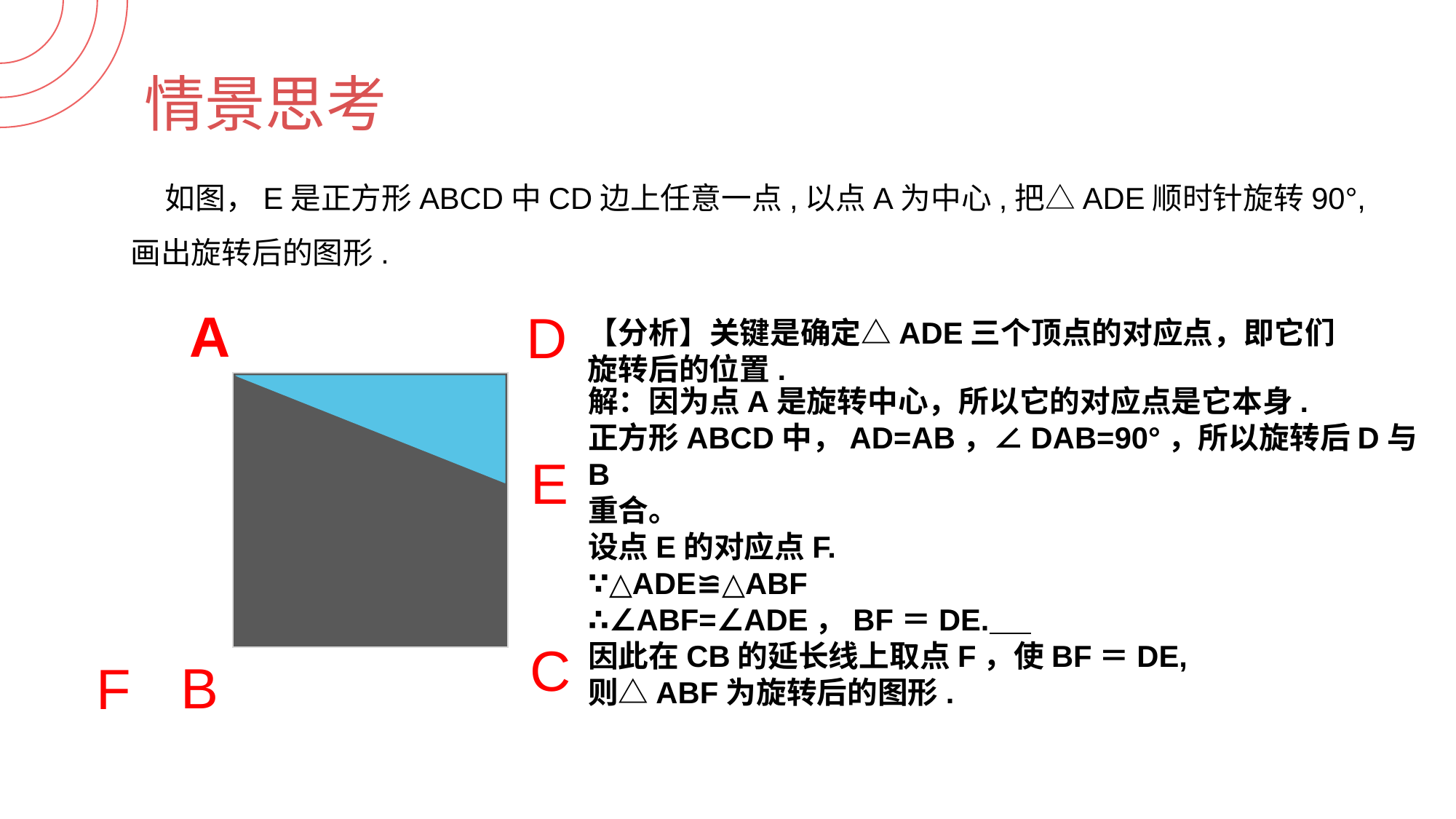

情景思考
    如图，E是正方形ABCD中CD边上任意一点,以点A为中心,把△ADE顺时针旋转90°,画出旋转后的图形.

A
D
【分析】关键是确定△ADE三个顶点的对应点，即它们旋转后的位置.

解：因为点A是旋转中心，所以它的对应点是它本身.
正方形ABCD中，AD=AB，∠DAB=90°，所以旋转后D与B
重合。
设点E的对应点F.
∵△ADE≌△ABF
∴∠ABF=∠ADE，BF＝DE.
因此在CB的延长线上取点F，使BF＝DE,
则△ABF为旋转后的图形.

E
C
B
F